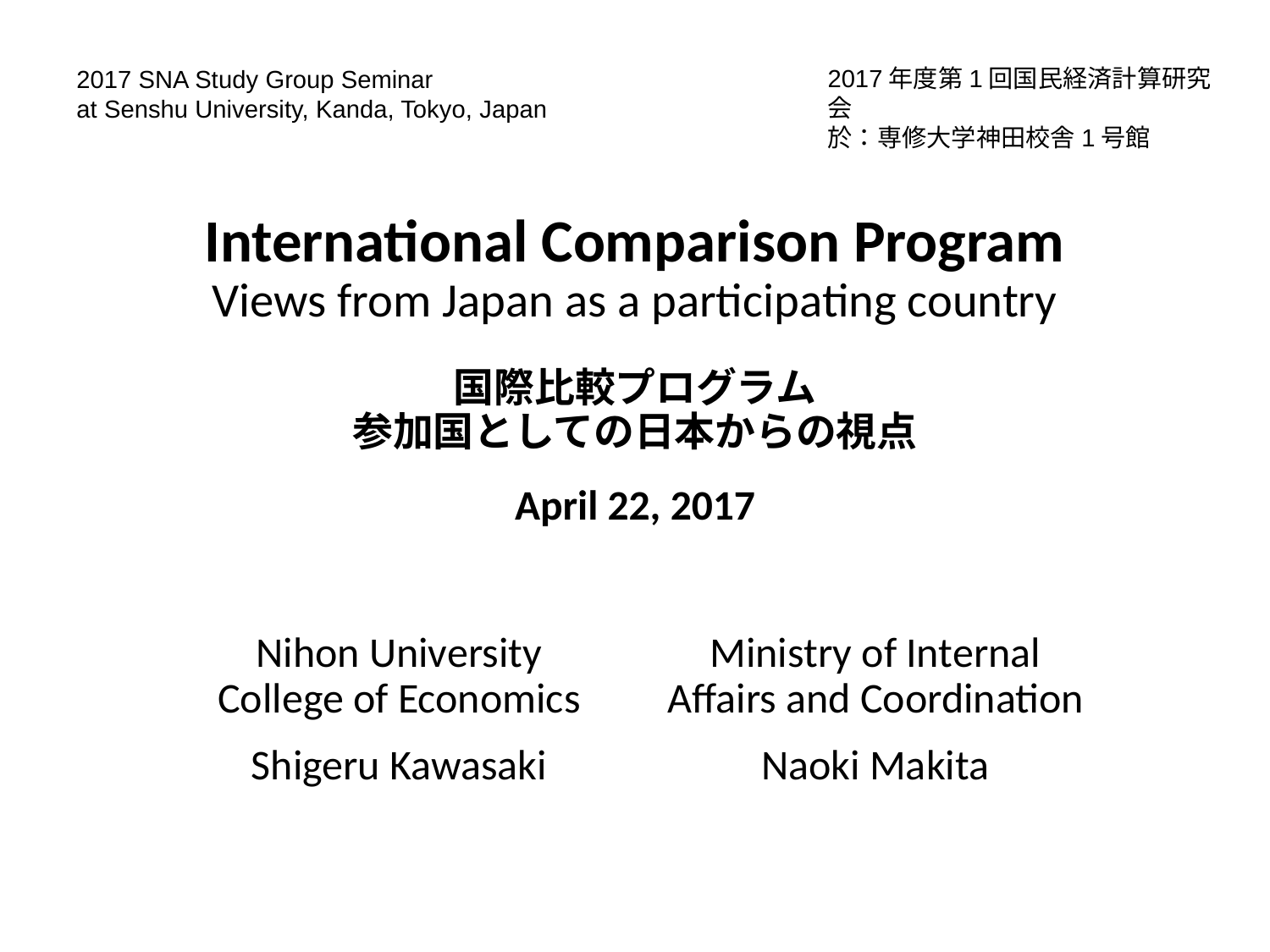

2017年度第1回国民経済計算研究会
於：専修大学神田校舎1号館
2017 SNA Study Group Seminar
at Senshu University, Kanda, Tokyo, Japan
# International Comparison Program Views from Japan as a participating country 国際比較プログラム 参加国としての日本からの視点 April 22, 2017
Nihon University
College of Economics
Shigeru Kawasaki
Ministry of Internal Affairs and Coordination
Naoki Makita